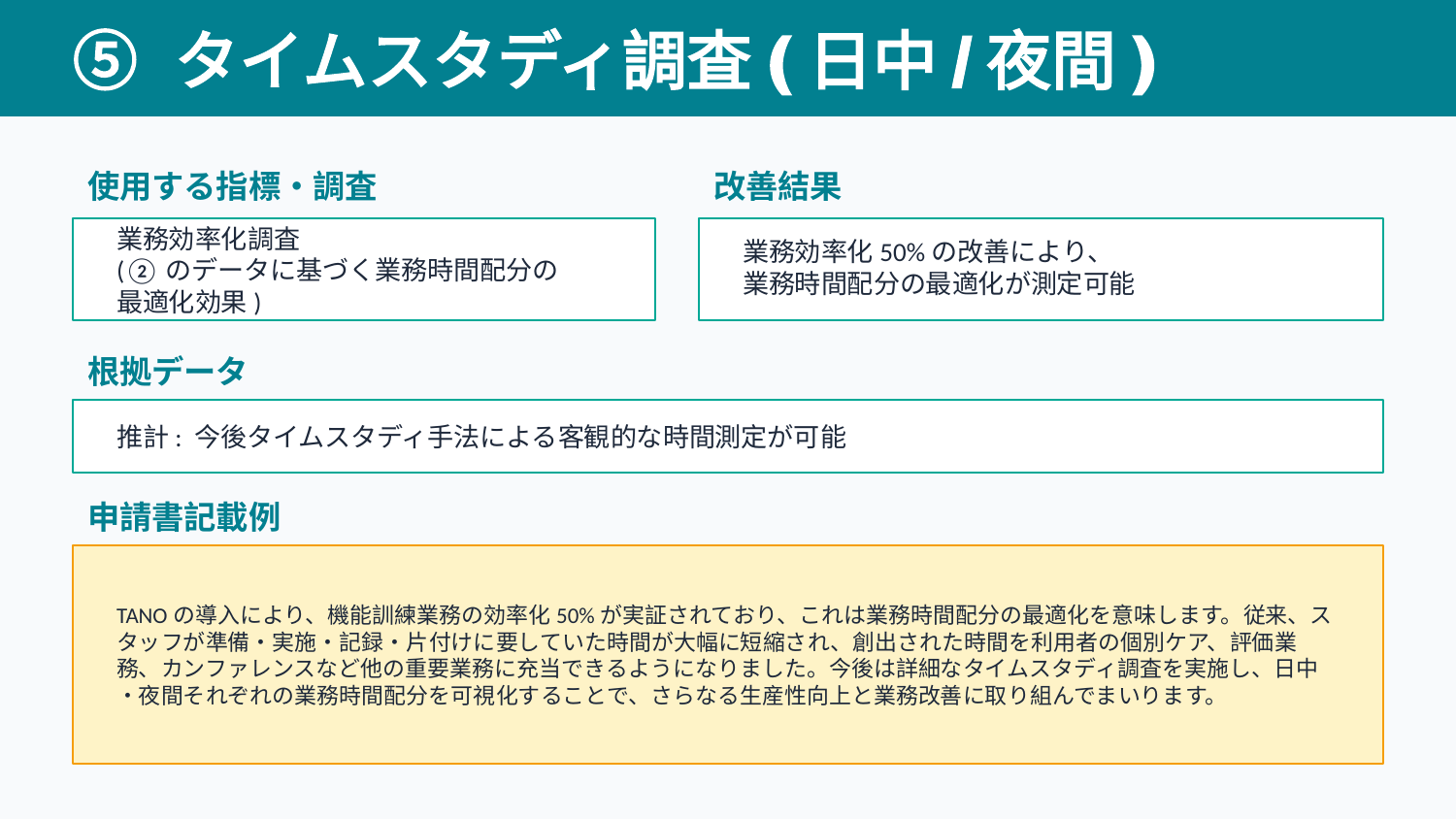

⑤ タイムスタディ調査(日中/夜間)
使用する指標・調査
改善結果

業務効率化調査
(②のデータに基づく業務時間配分の
最適化効果)
業務効率化50%の改善により、
業務時間配分の最適化が測定可能
根拠データ

推計: 今後タイムスタディ手法による客観的な時間測定が可能
申請書記載例

TANOの導入により、機能訓練業務の効率化50%が実証されており、これは業務時間配分の最適化を意味します。従来、スタッフが準備・実施・記録・片付けに要していた時間が大幅に短縮され、創出された時間を利用者の個別ケア、評価業務、カンファレンスなど他の重要業務に充当できるようになりました。今後は詳細なタイムスタディ調査を実施し、日中・夜間それぞれの業務時間配分を可視化することで、さらなる生産性向上と業務改善に取り組んでまいります。